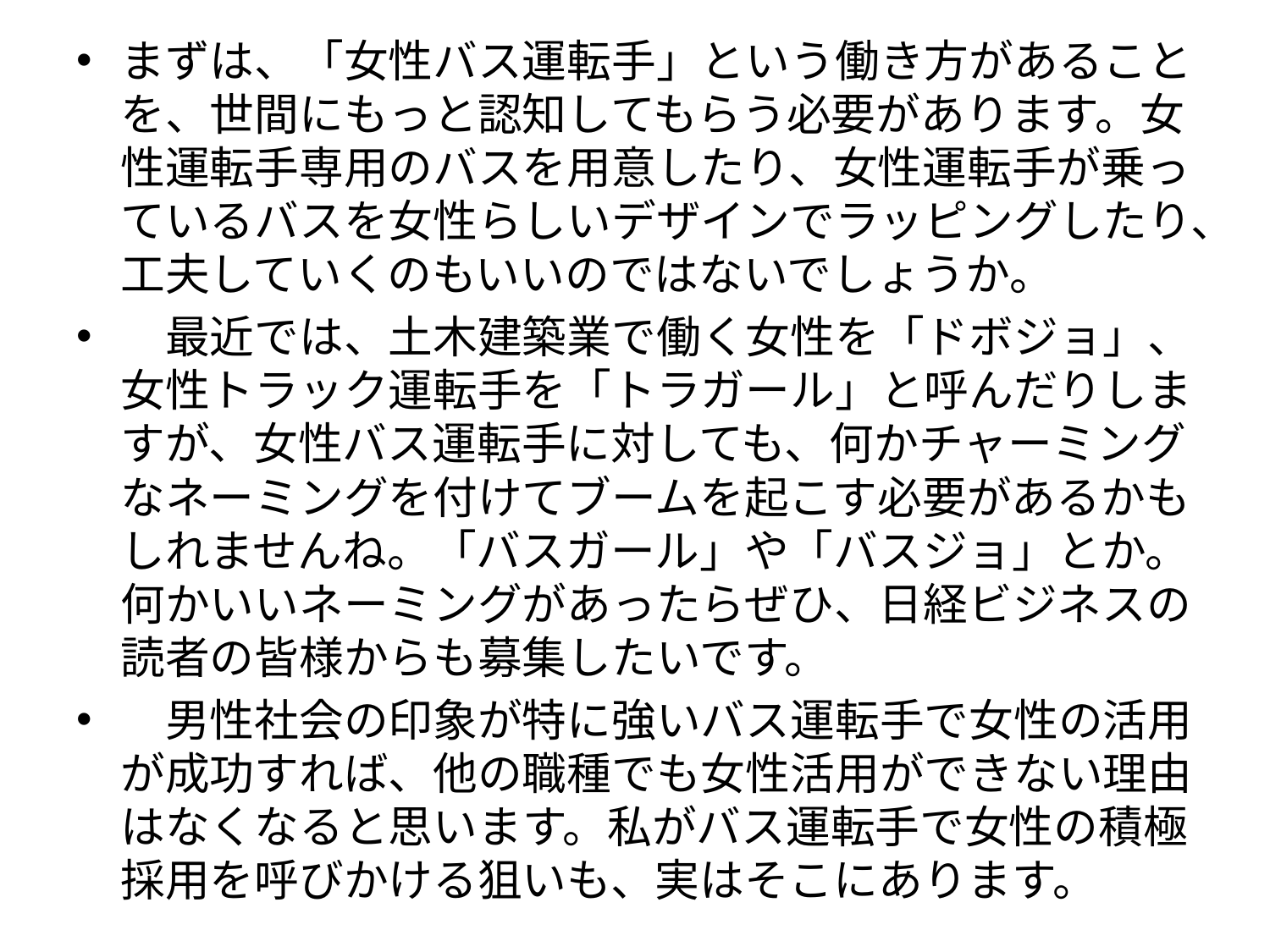

まずは、「女性バス運転手」という働き方があることを、世間にもっと認知してもらう必要があります。女性運転手専用のバスを用意したり、女性運転手が乗っているバスを女性らしいデザインでラッピングしたり、工夫していくのもいいのではないでしょうか。
　最近では、土木建築業で働く女性を「ドボジョ」、女性トラック運転手を「トラガール」と呼んだりしますが、女性バス運転手に対しても、何かチャーミングなネーミングを付けてブームを起こす必要があるかもしれませんね。「バスガール」や「バスジョ」とか。何かいいネーミングがあったらぜひ、日経ビジネスの読者の皆様からも募集したいです。
　男性社会の印象が特に強いバス運転手で女性の活用が成功すれば、他の職種でも女性活用ができない理由はなくなると思います。私がバス運転手で女性の積極採用を呼びかける狙いも、実はそこにあります。